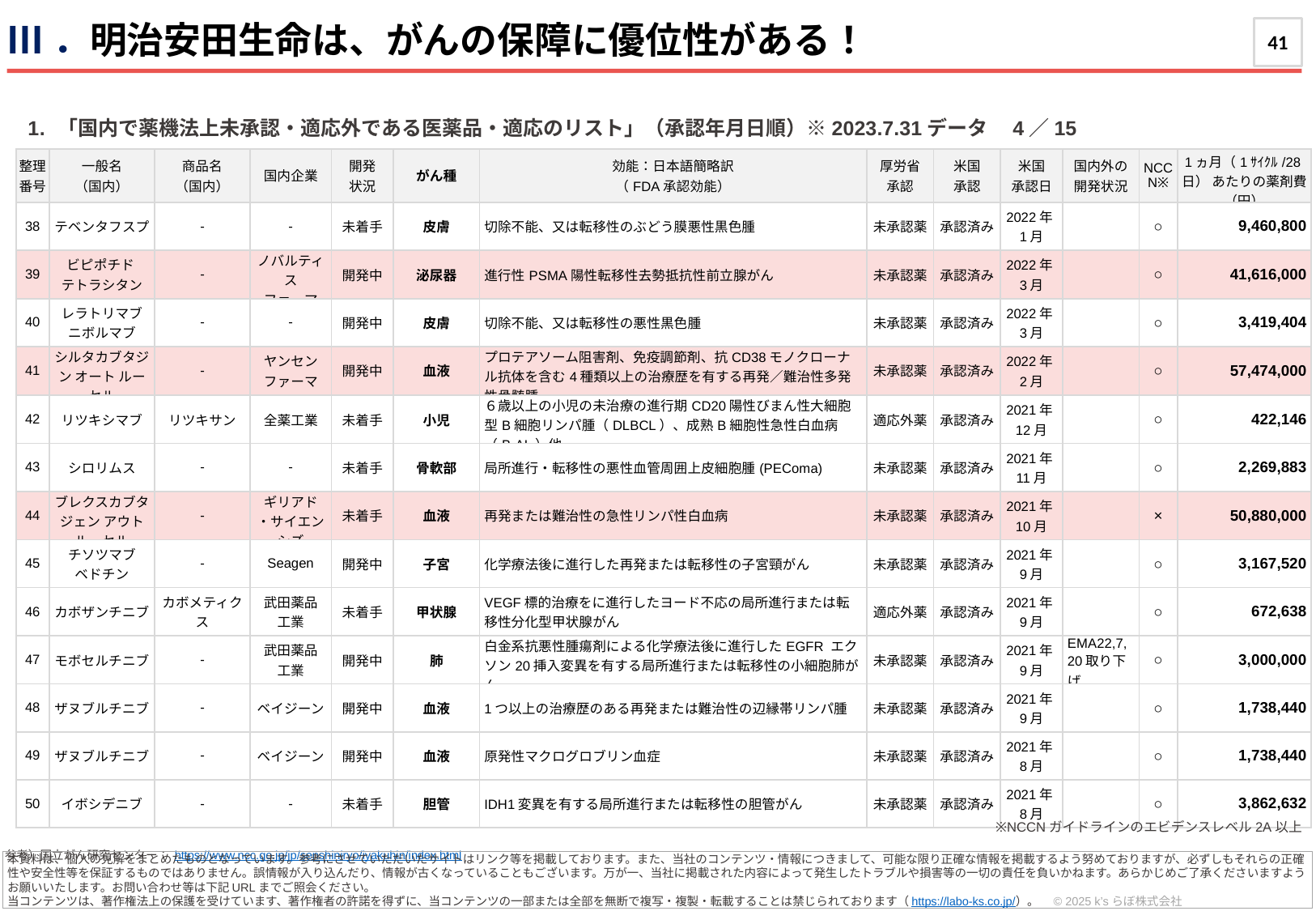

Ⅰ．3月の行き先や活動のヒント
Ⅲ．明治安田生命は、がんの保障に優位性がある！
41
「国内で薬機法上未承認・適応外である医薬品・適応のリスト」（承認年月日順）※2023.7.31データ　4／15
| 整理 番号 | 一般名 （国内） | 商品名 （国内） | 国内企業 | 開発 状況 | がん種 | 効能：日本語簡略訳 （FDA承認効能） | 厚労省 承認 | 米国 承認 | 米国 承認日 | 国内外の 開発状況 | NCCN※ | 1ヵ月（1ｻｲｸﾙ/28日） あたりの薬剤費（円） |
| --- | --- | --- | --- | --- | --- | --- | --- | --- | --- | --- | --- | --- |
| 38 | テベンタフスプ | - | - | 未着手 | 皮膚 | 切除不能、又は転移性のぶどう膜悪性黒色腫 | 未承認薬 | 承認済み | 2022年1月 |  | ○ | 9,460,800 |
| 39 | ビピポチド テトラシタン | - | ノバルティス ファーマ | 開発中 | 泌尿器 | 進行性PSMA陽性転移性去勢抵抗性前立腺がん | 未承認薬 | 承認済み | 2022年3月 |  | ○ | 41,616,000 |
| 40 | レラトリマブ ニボルマブ | - | - | 開発中 | 皮膚 | 切除不能、又は転移性の悪性黒色腫 | 未承認薬 | 承認済み | 2022年3月 |  | ○ | 3,419,404 |
| 41 | シルタカブタジン オート ルーセル | - | ヤンセン ファーマ | 開発中 | 血液 | プロテアソーム阻害剤、免疫調節剤、抗CD38モノクローナル抗体を含む4種類以上の治療歴を有する再発／難治性多発性骨髄腫 | 未承認薬 | 承認済み | 2022年2月 |  | ○ | 57,474,000 |
| 42 | リツキシマブ | リツキサン | 全薬工業 | 未着手 | 小児 | ６歳以上の小児の未治療の進行期CD20陽性びまん性大細胞型B細胞リンパ腫（DLBCL）、成熟B細胞性急性白血病（B-AL）他 | 適応外薬 | 承認済み | 2021年12月 |  | ○ | 422,146 |
| 43 | シロリムス | - | - | 未着手 | 骨軟部 | 局所進行・転移性の悪性血管周囲上皮細胞腫(PEComa) | 未承認薬 | 承認済み | 2021年11月 |  | ○ | 2,269,883 |
| 44 | ブレクスカブタジェン アウトルーセル | - | ギリアド ・サイエンシズ | 未着手 | 血液 | 再発または難治性の急性リンパ性白血病 | 未承認薬 | 承認済み | 2021年10月 |  | × | 50,880,000 |
| 45 | チソツマブ ベドチン | - | Seagen | 開発中 | 子宮 | 化学療法後に進行した再発または転移性の子宮頸がん | 未承認薬 | 承認済み | 2021年9月 |  | ○ | 3,167,520 |
| 46 | カボザンチニブ | カボメティクス | 武田薬品 工業 | 未着手 | 甲状腺 | VEGF標的治療をに進行したヨード不応の局所進行または転移性分化型甲状腺がん | 適応外薬 | 承認済み | 2021年9月 |  | ○ | 672,638 |
| 47 | モボセルチニブ | - | 武田薬品 工業 | 開発中 | 肺 | 白金系抗悪性腫瘍剤による化学療法後に進行したEGFR エクソン20挿入変異を有する局所進行または転移性の小細胞肺がん | 未承認薬 | 承認済み | 2021年9月 | EMA22,7,20取り下げ | ○ | 3,000,000 |
| 48 | ザヌブルチニブ | - | ベイジーン | 開発中 | 血液 | 1つ以上の治療歴のある再発または難治性の辺縁帯リンパ腫 | 未承認薬 | 承認済み | 2021年9月 |  | ○ | 1,738,440 |
| 49 | ザヌブルチニブ | - | ベイジーン | 開発中 | 血液 | 原発性マクログロブリン血症 | 未承認薬 | 承認済み | 2021年8月 |  | ○ | 1,738,440 |
| 50 | イボシデニブ | - | - | 未着手 | 胆管 | IDH1変異を有する局所進行または転移性の胆管がん | 未承認薬 | 承認済み | 2021年8月 |  | ○ | 3,862,632 |
※NCCNガイドラインのエビデンスレベル2A以上
参考）国立がん研究センター： https://www.ncc.go.jp/jp/senshiniryo/iyakuhin/index.html

本資料は、個人の見解をまとめたものとなっています。参考にさせていただいたサイトはリンク等を掲載しております。また、当社のコンテンツ・情報につきまして、可能な限り正確な情報を掲載するよう努めておりますが、必ずしもそれらの正確性や安全性等を保証するものではありません。誤情報が入り込んだり、情報が古くなっていることもございます。万が一、当社に掲載された内容によって発生したトラブルや損害等の一切の責任を負いかねます。あらかじめご了承くださいますようお願いいたします。お問い合わせ等は下記URLまでご照会ください。
当コンテンツは、著作権法上の保護を受けています、著作権者の許諾を得ずに、当コンテンツの一部または全部を無断で複写・複製・転載することは禁じられております（https://labo-ks.co.jp/）。　© 2025 k’sらぼ株式会社